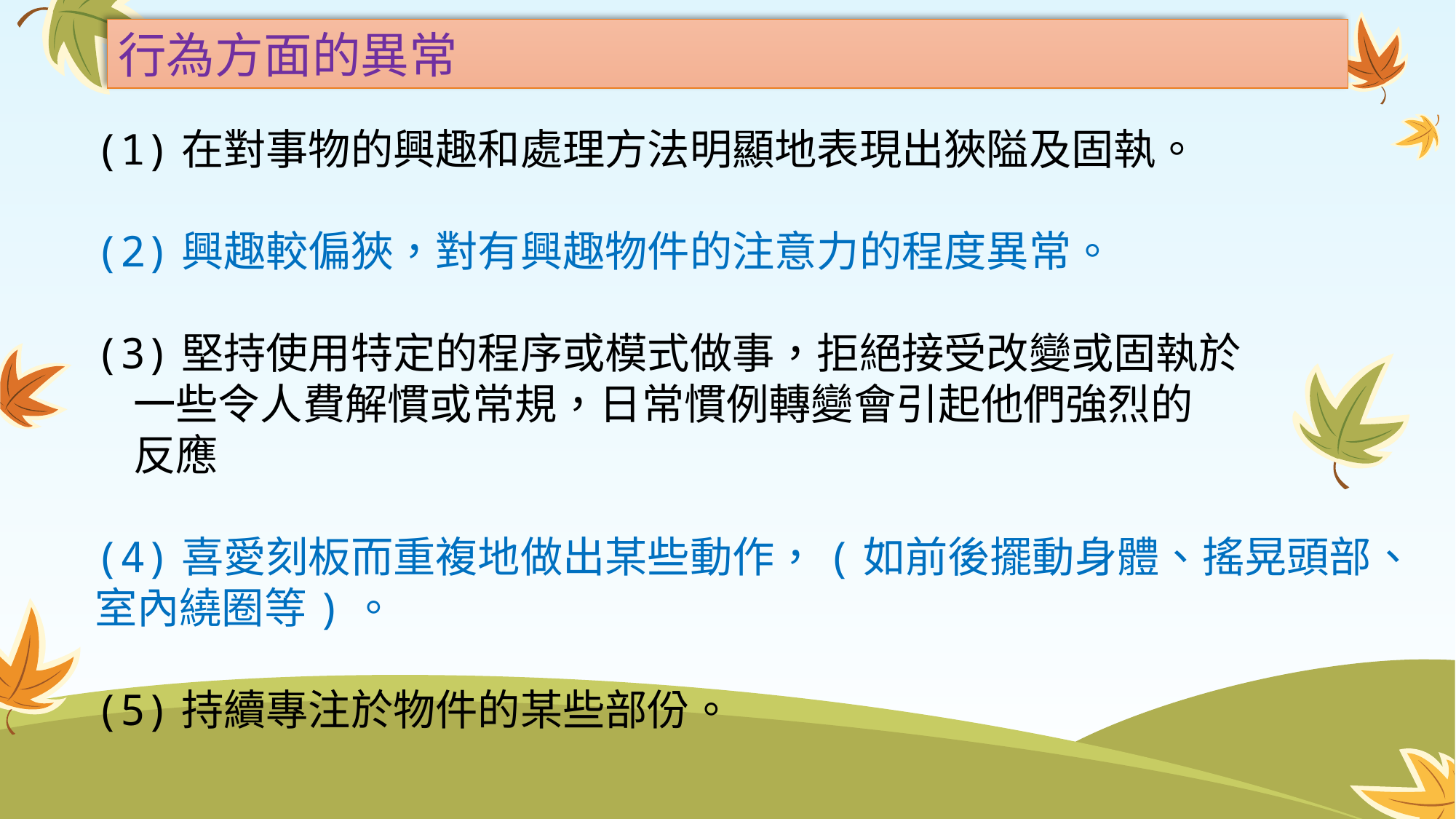

行為方面的異常
(1)在對事物的興趣和處理方法明顯地表現出狹隘及固執。

(2)興趣較偏狹，對有興趣物件的注意力的程度異常。

(3)堅持使用特定的程序或模式做事，拒絕接受改變或固執於
   一些令人費解慣或常規，日常慣例轉變會引起他們強烈的
   反應

(4)喜愛刻板而重複地做出某些動作，(如前後擺動身體、搖晃頭部、室內繞圈等)。

(5)持續專注於物件的某些部份。